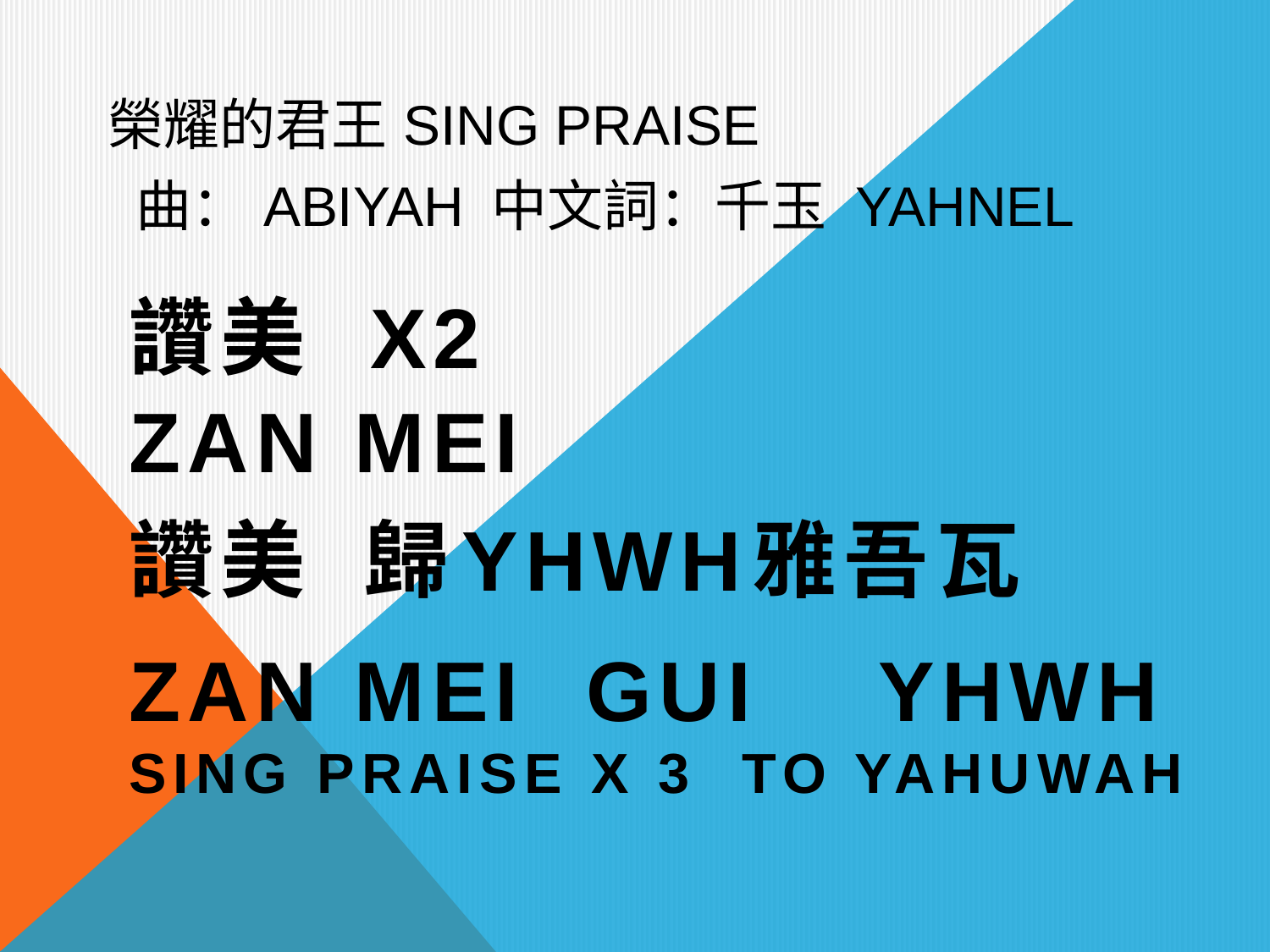

# 榮耀的君王SING PRAISE 曲：ABIYAH 中文詞：千玉 YahnEl

讚美  X2
Zan Mei
讚美  歸YHWH雅吾瓦

Zan Mei  GuI    YHWH
SING PRAISE X 3  TO YAHUWAH